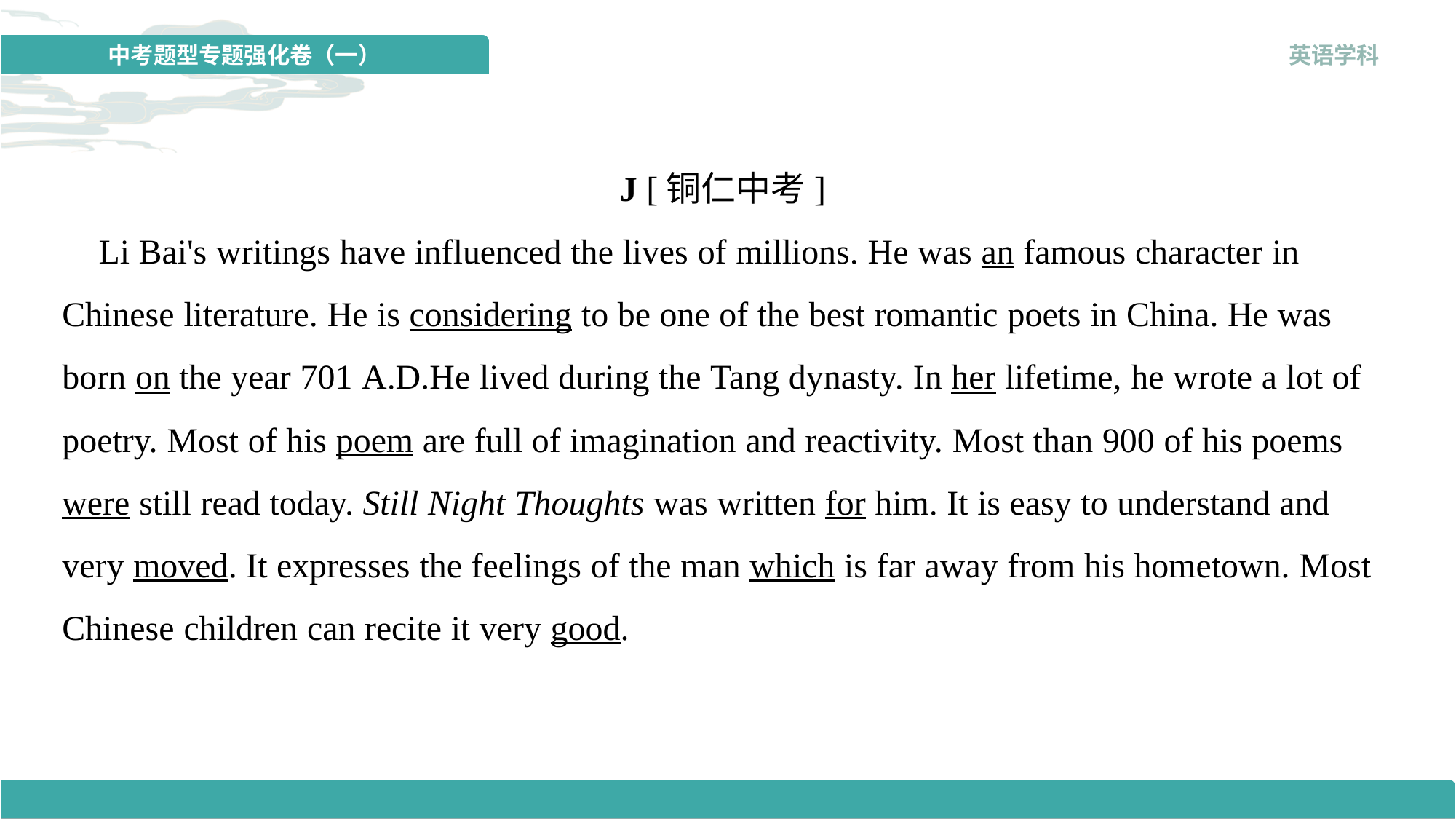

J [铜仁中考]
    Li Bai's writings have influenced the lives of millions. He was an famous character in Chinese literature. He is considering to be one of the best romantic poets in China. He was born on the year 701 A.D.He lived during the Tang dynasty. In her lifetime, he wrote a lot of poetry. Most of his poem are full of imagination and reactivity. Most than 900 of his poems were still read today. Still Night Thoughts was written for him. It is easy to understand and very moved. It expresses the feelings of the man which is far away from his hometown. Most Chinese children can recite it very good.